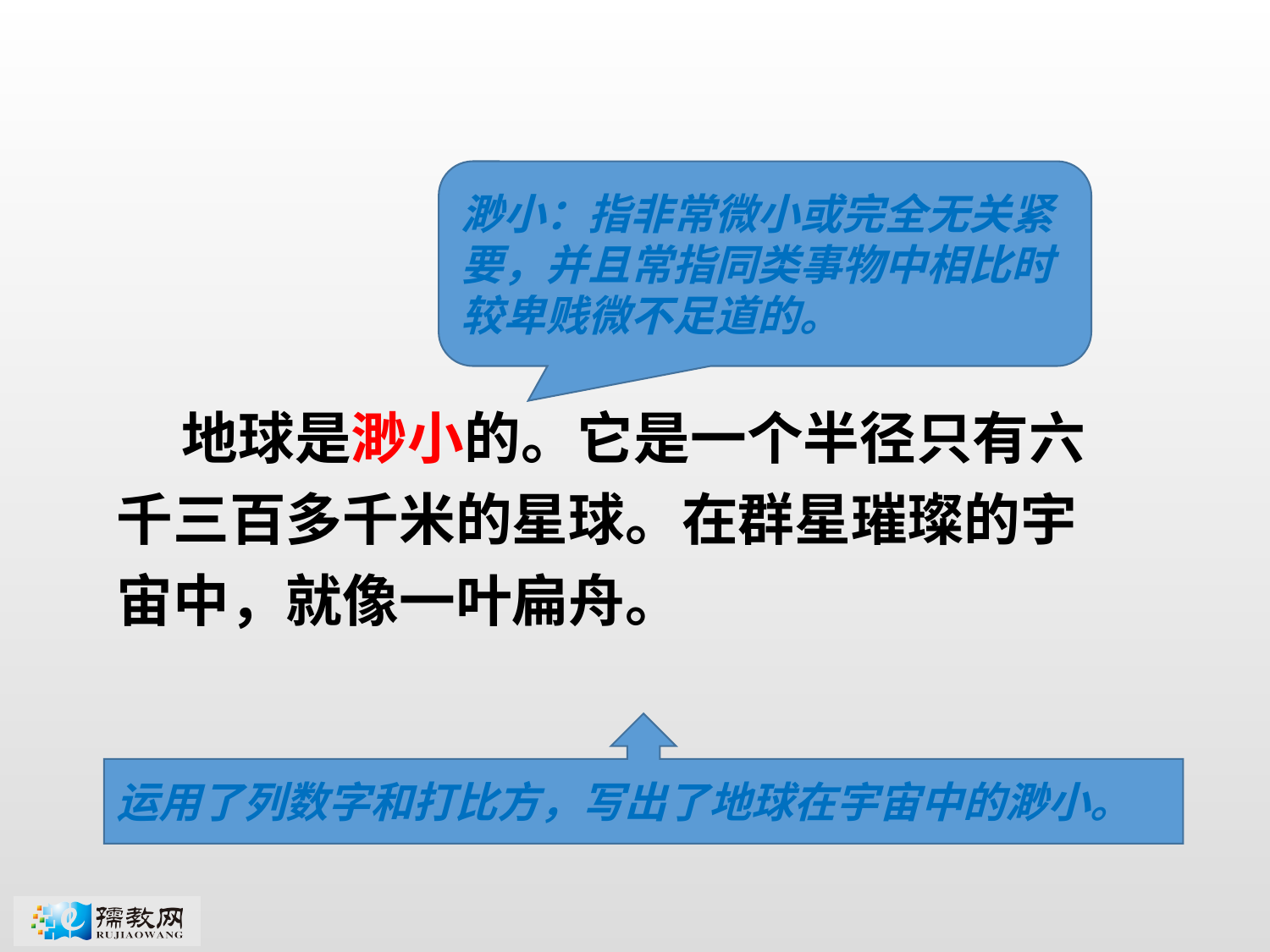

渺小：指非常微小或完全无关紧要，并且常指同类事物中相比时较卑贱微不足道的。
    地球是渺小的。它是一个半径只有六千三百多千米的星球。在群星璀璨的宇宙中，就像一叶扁舟。
运用了列数字和打比方，写出了地球在宇宙中的渺小。